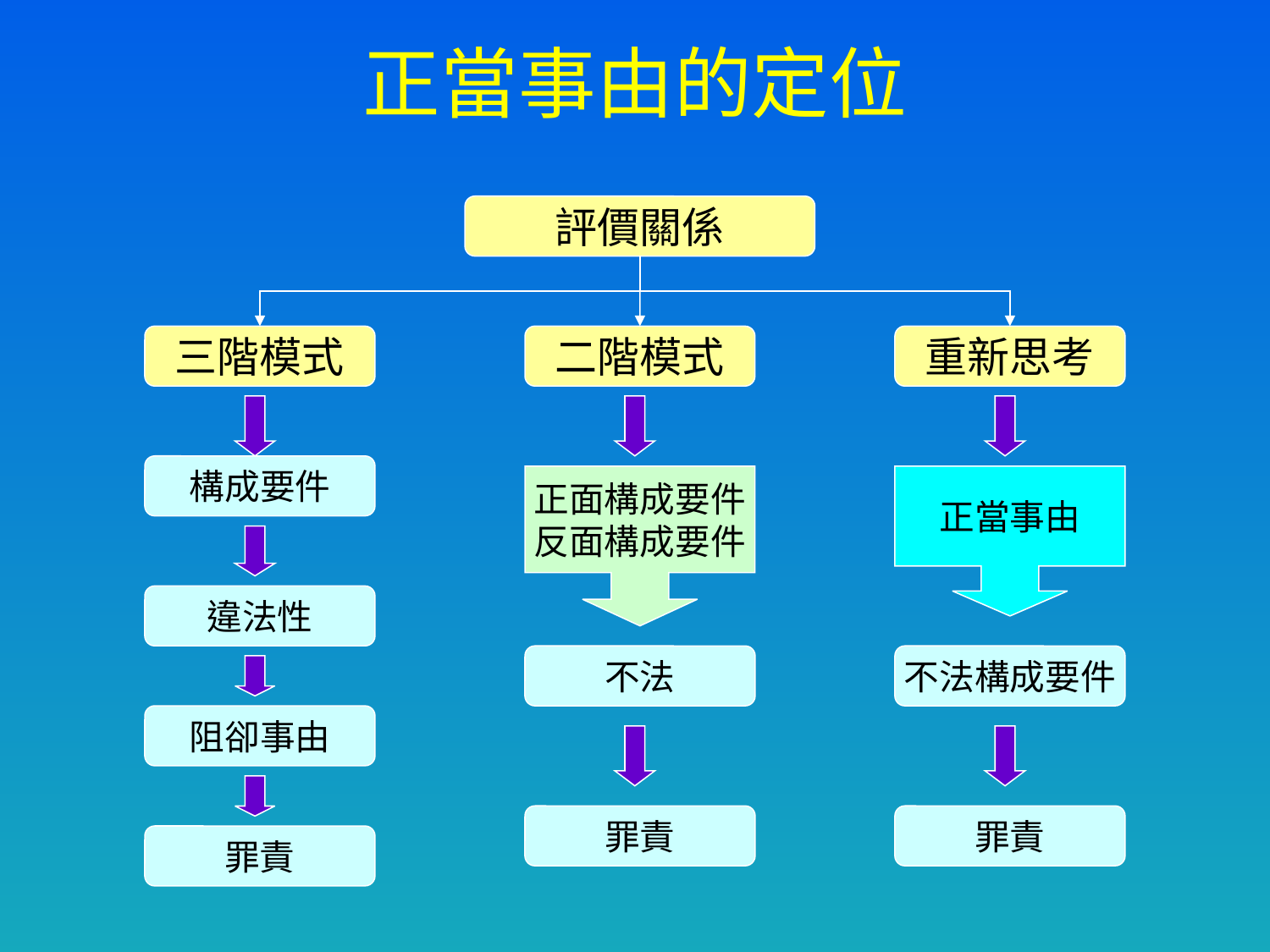

# 正當事由的定位
評價關係
三階模式
二階模式
重新思考

構成要件
正面構成要件
反面構成要件
正當事由

違法性
不法
不法構成要件

阻卻事由

罪責
罪責
罪責